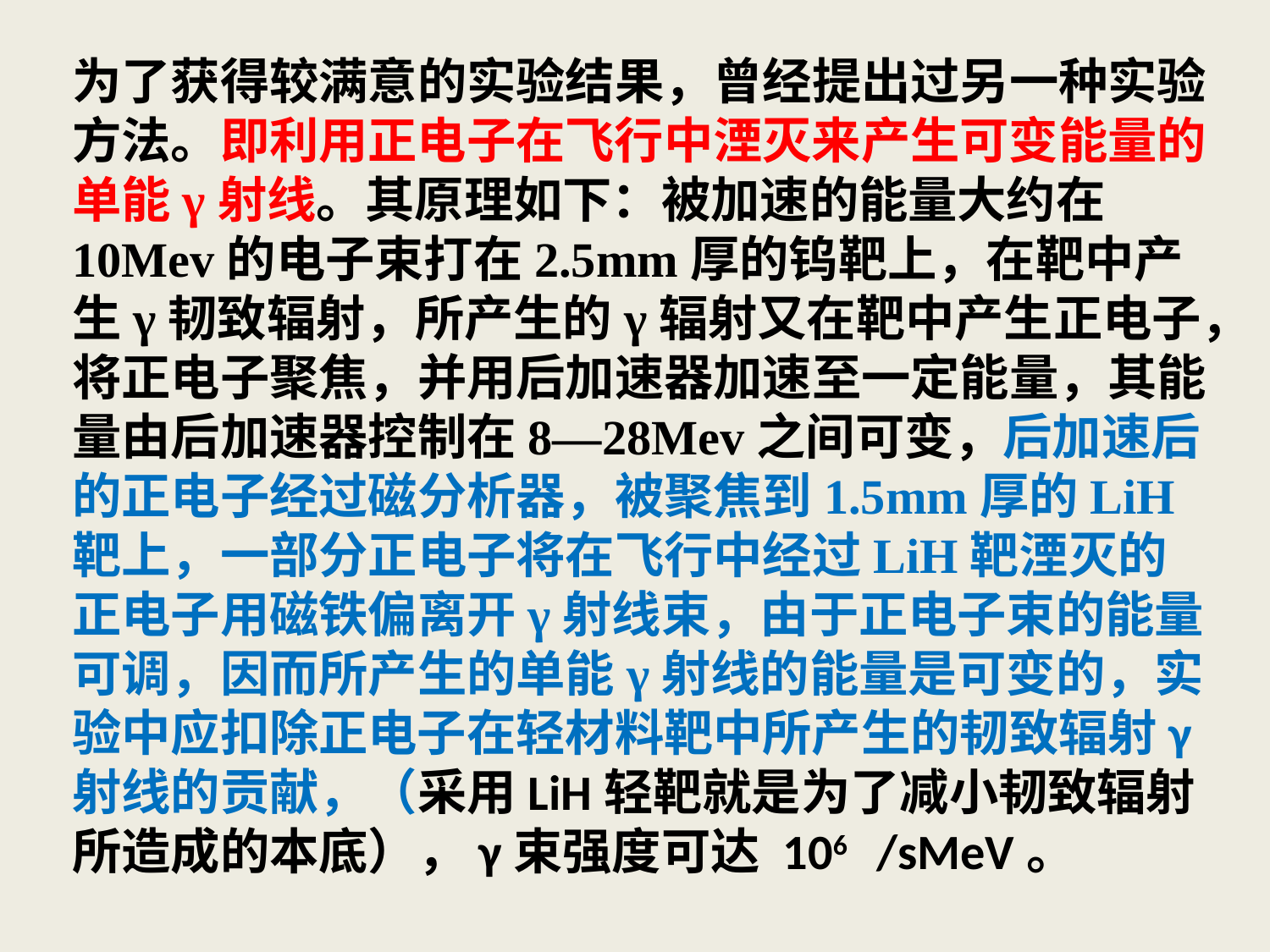

为了获得较满意的实验结果，曾经提出过另一种实验方法。即利用正电子在飞行中湮灭来产生可变能量的单能γ射线。其原理如下：被加速的能量大约在10Mev的电子束打在2.5mm厚的钨靶上，在靶中产生γ韧致辐射，所产生的γ辐射又在靶中产生正电子，将正电子聚焦，并用后加速器加速至一定能量，其能量由后加速器控制在8—28Mev之间可变，后加速后的正电子经过磁分析器，被聚焦到1.5mm厚的LiH靶上，一部分正电子将在飞行中经过LiH靶湮灭的正电子用磁铁偏离开γ射线束，由于正电子束的能量可调，因而所产生的单能γ射线的能量是可变的，实验中应扣除正电子在轻材料靶中所产生的韧致辐射γ射线的贡献，（采用LiH轻靶就是为了减小韧致辐射所造成的本底），γ束强度可达 106   /sMeV。